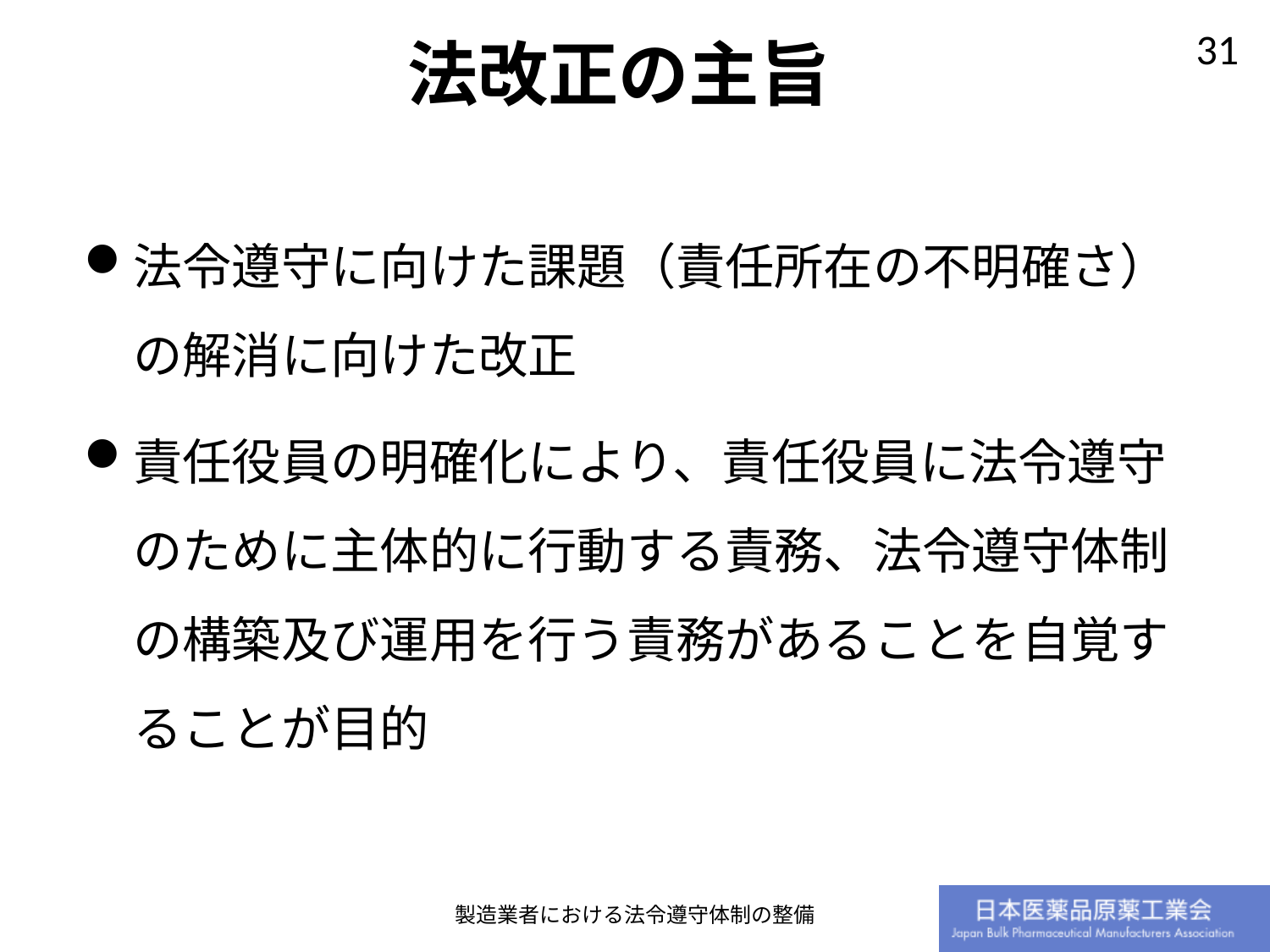

法改正の主旨
法令遵守に向けた課題（責任所在の不明確さ）の解消に向けた改正
責任役員の明確化により、責任役員に法令遵守のために主体的に行動する責務、法令遵守体制の構築及び運用を行う責務があることを自覚することが目的
製造業者における法令遵守体制の整備